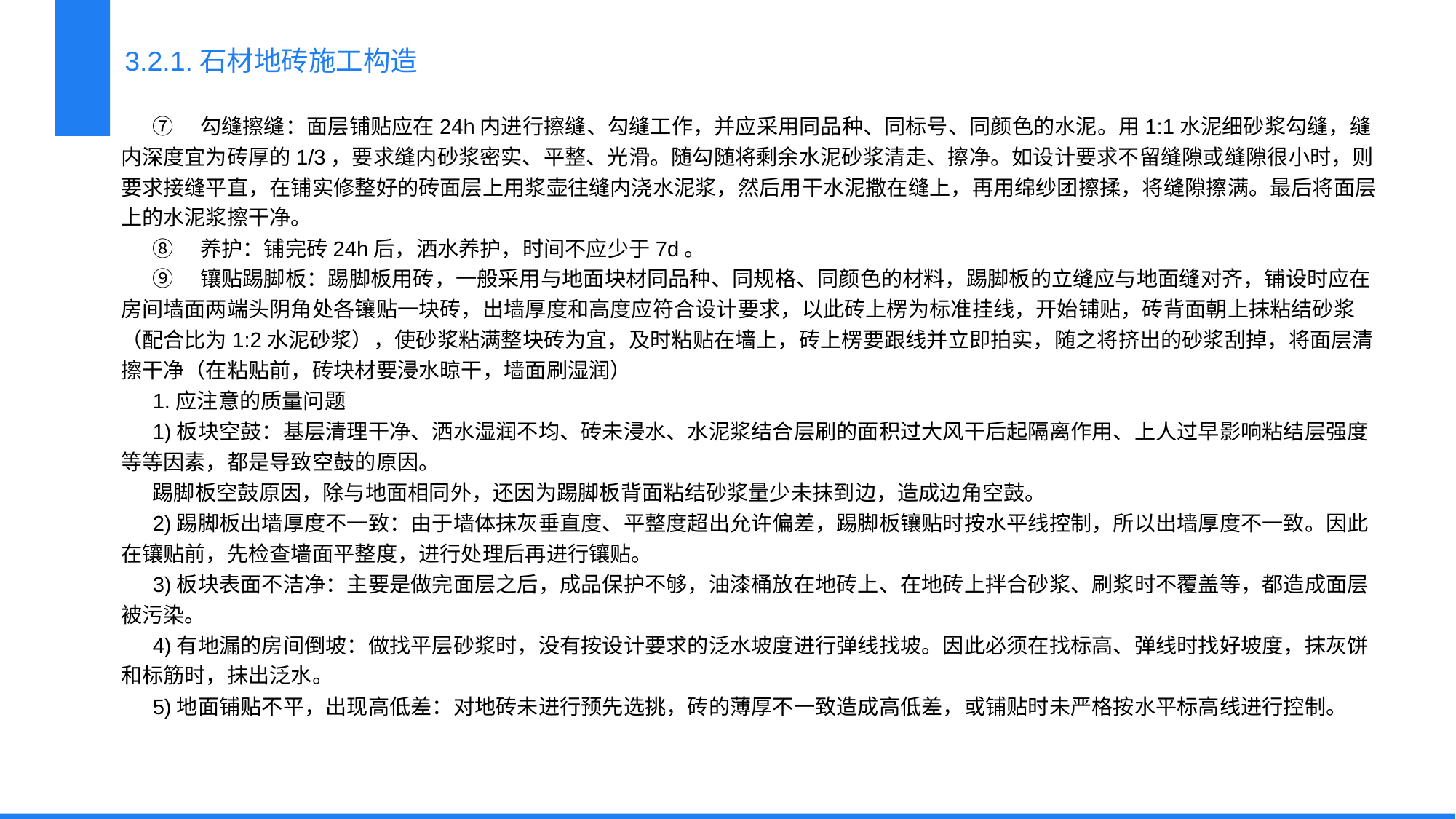

3.2.1.石材地砖施工构造

⑦　勾缝擦缝：面层铺贴应在24h内进行擦缝、勾缝工作，并应采用同品种、同标号、同颜色的水泥。用1:1水泥细砂浆勾缝，缝内深度宜为砖厚的1/3，要求缝内砂浆密实、平整、光滑。随勾随将剩余水泥砂浆清走、擦净。如设计要求不留缝隙或缝隙很小时，则要求接缝平直，在铺实修整好的砖面层上用浆壶往缝内浇水泥浆，然后用干水泥撒在缝上，再用绵纱团擦揉，将缝隙擦满。最后将面层上的水泥浆擦干净。
⑧　养护：铺完砖24h后，洒水养护，时间不应少于7d。
⑨　镶贴踢脚板：踢脚板用砖，一般采用与地面块材同品种、同规格、同颜色的材料，踢脚板的立缝应与地面缝对齐，铺设时应在房间墙面两端头阴角处各镶贴一块砖，出墙厚度和高度应符合设计要求，以此砖上楞为标准挂线，开始铺贴，砖背面朝上抹粘结砂浆（配合比为1:2水泥砂浆），使砂浆粘满整块砖为宜，及时粘贴在墙上，砖上楞要跟线并立即拍实，随之将挤出的砂浆刮掉，将面层清擦干净（在粘贴前，砖块材要浸水晾干，墙面刷湿润）
1.应注意的质量问题
1)板块空鼓：基层清理干净、洒水湿润不均、砖未浸水、水泥浆结合层刷的面积过大风干后起隔离作用、上人过早影响粘结层强度等等因素，都是导致空鼓的原因。
踢脚板空鼓原因，除与地面相同外，还因为踢脚板背面粘结砂浆量少未抹到边，造成边角空鼓。
2)踢脚板出墙厚度不一致：由于墙体抹灰垂直度、平整度超出允许偏差，踢脚板镶贴时按水平线控制，所以出墙厚度不一致。因此在镶贴前，先检查墙面平整度，进行处理后再进行镶贴。
3)板块表面不洁净：主要是做完面层之后，成品保护不够，油漆桶放在地砖上、在地砖上拌合砂浆、刷浆时不覆盖等，都造成面层被污染。
4)有地漏的房间倒坡：做找平层砂浆时，没有按设计要求的泛水坡度进行弹线找坡。因此必须在找标高、弹线时找好坡度，抹灰饼和标筋时，抹出泛水。
5)地面铺贴不平，出现高低差：对地砖未进行预先选挑，砖的薄厚不一致造成高低差，或铺贴时未严格按水平标高线进行控制。